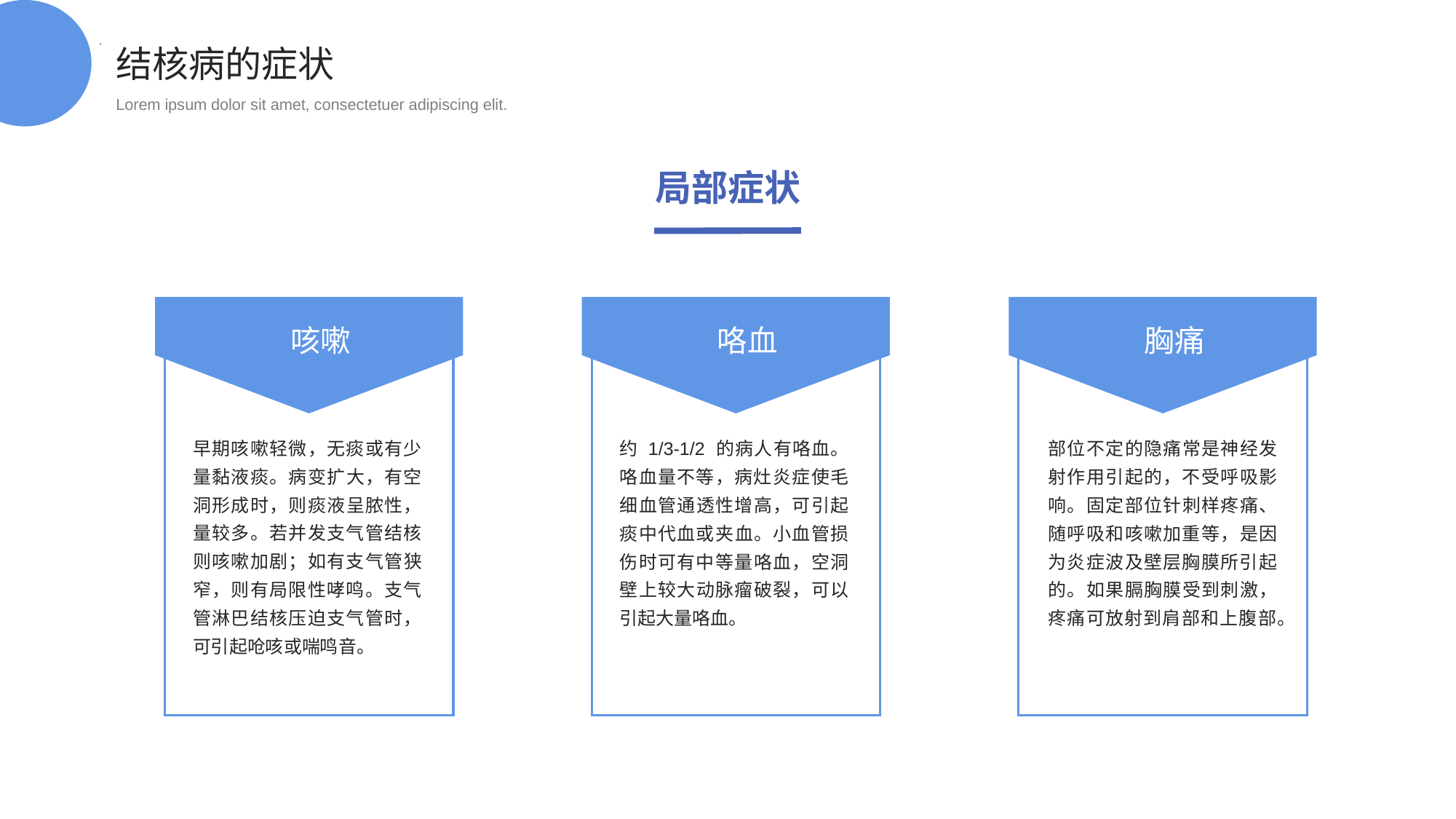

结核病的症状
Lorem ipsum dolor sit amet, consectetuer adipiscing elit.
局部症状

咳嗽
咯血
胸痛
早期咳嗽轻微，无痰或有少量黏液痰。病变扩大，有空洞形成时，则痰液呈脓性，量较多。若并发支气管结核则咳嗽加剧；如有支气管狭窄，则有局限性哮鸣。支气管淋巴结核压迫支气管时，可引起呛咳或喘鸣音。
约 1/3-1/2 的病人有咯血。咯血量不等，病灶炎症使毛细血管通透性增高，可引起痰中代血或夹血。小血管损伤时可有中等量咯血，空洞壁上较大动脉瘤破裂，可以引起大量咯血。
部位不定的隐痛常是神经发射作用引起的，不受呼吸影响。固定部位针刺样疼痛、随呼吸和咳嗽加重等，是因为炎症波及壁层胸膜所引起的。如果膈胸膜受到刺激，疼痛可放射到肩部和上腹部。